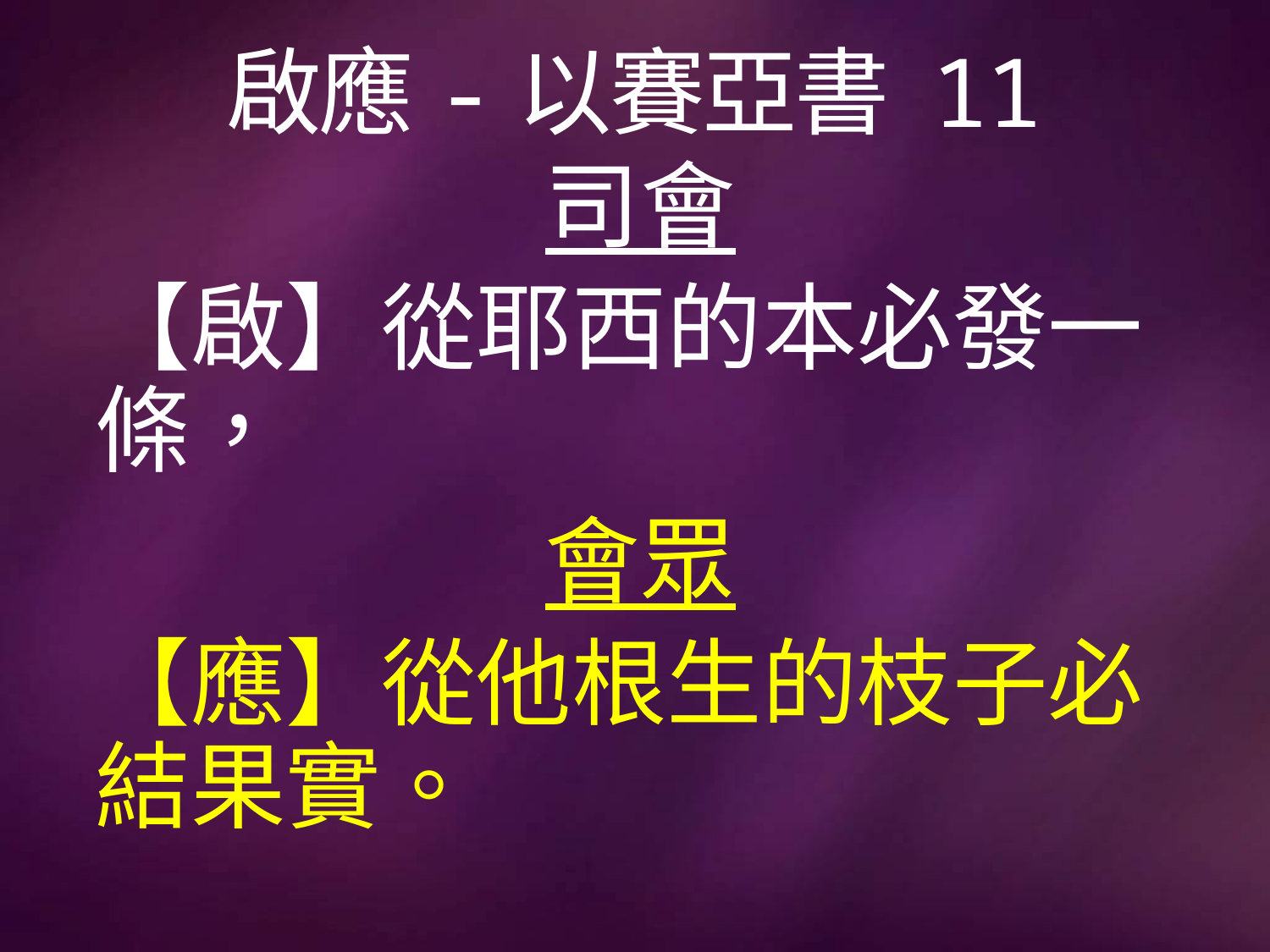

# 啟應-以賽亞書 11
司會
【啟】從耶西的本必發一條，

會眾
【應】從他根生的枝子必結果實。